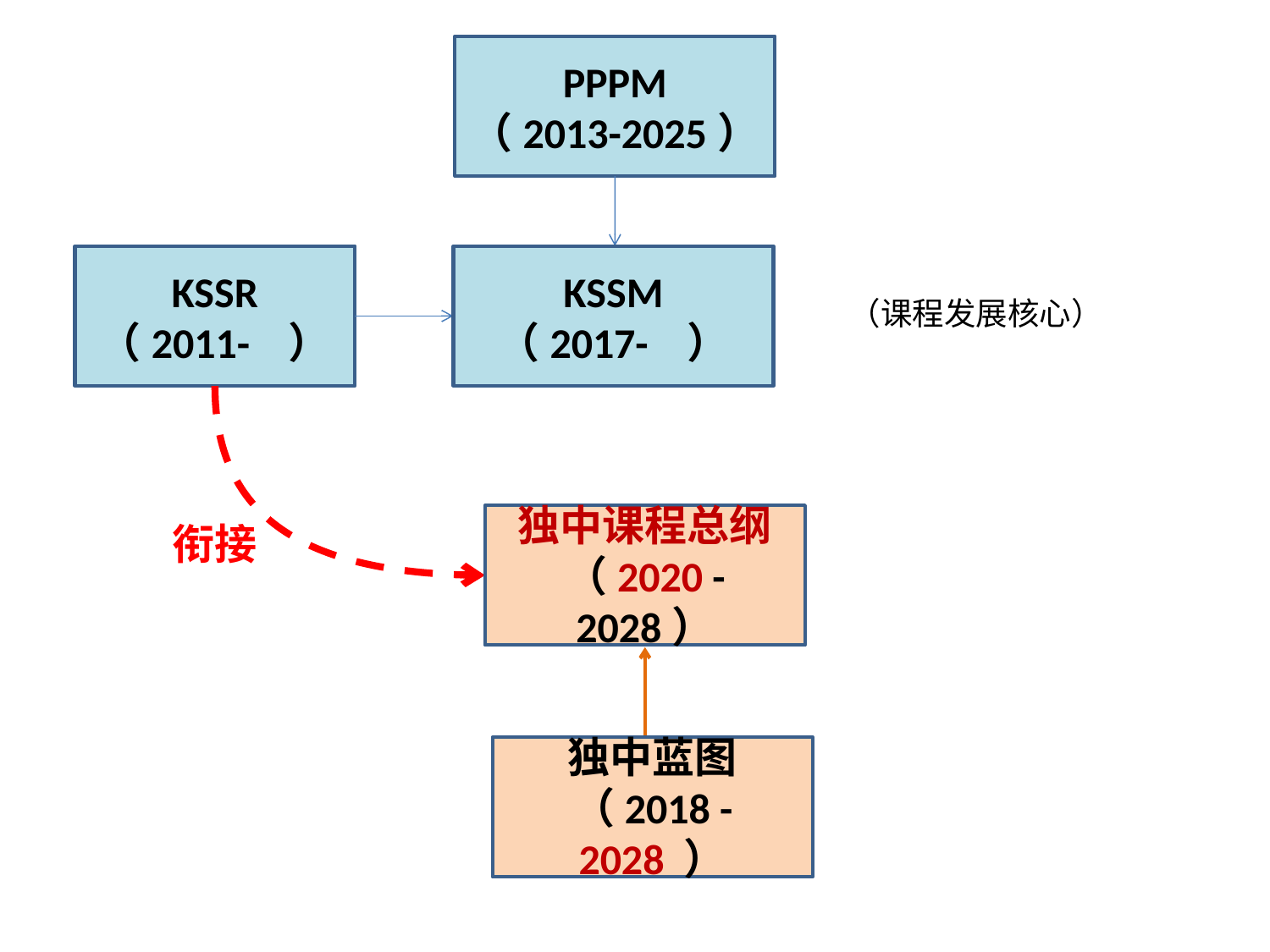

PPPM
（2013-2025）
KSSR
（2011-   ）
KSSM
（2017-   ）
（课程发展核心）
独中课程总纲
（2020 - 2028）
衔接
独中蓝图
（2018 - 2028 ）